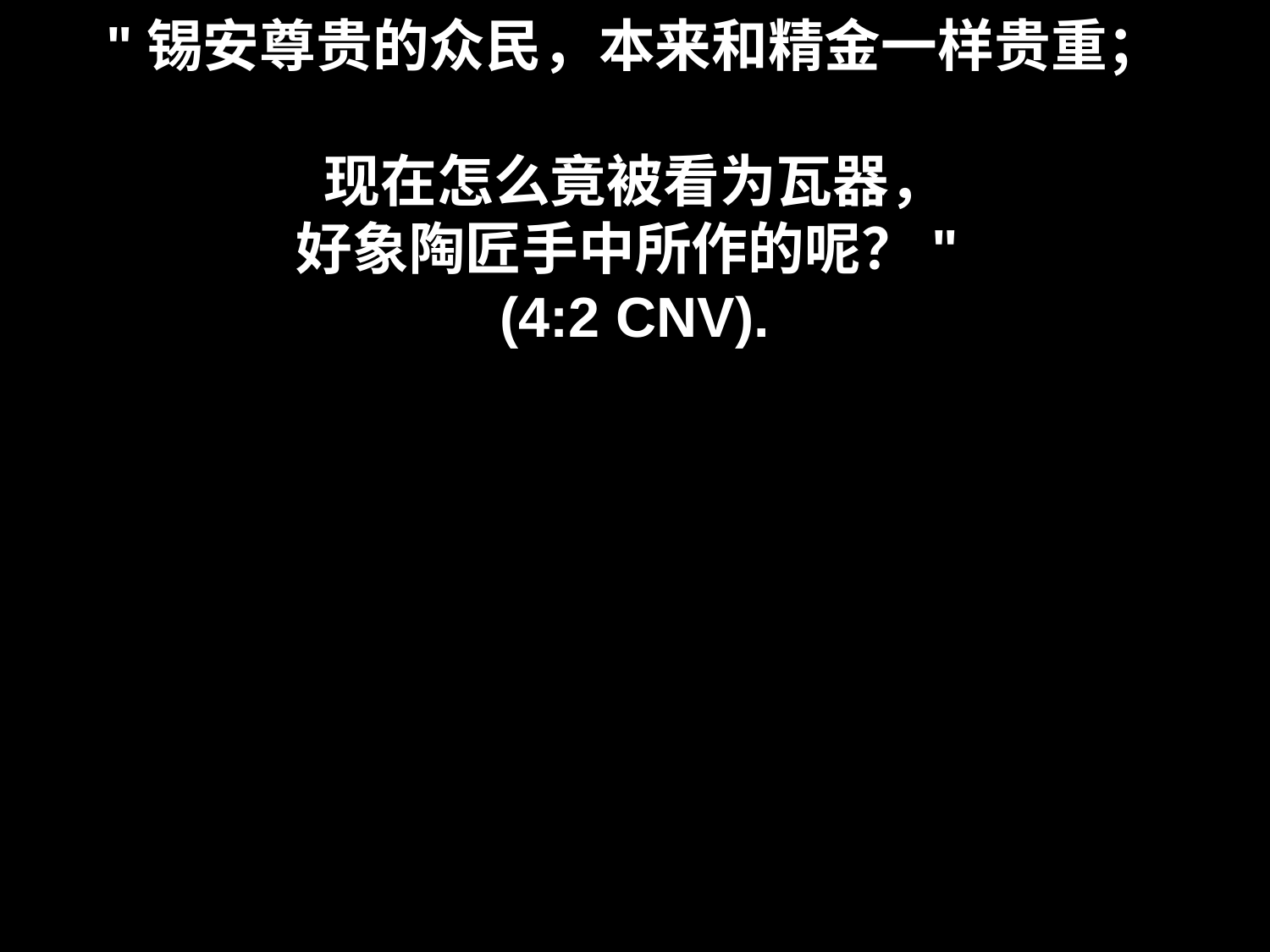

# "锡安尊贵的众民，本来和精金一样贵重； 现在怎么竟被看为瓦器， 好象陶匠手中所作的呢？" (4:2 CNV).